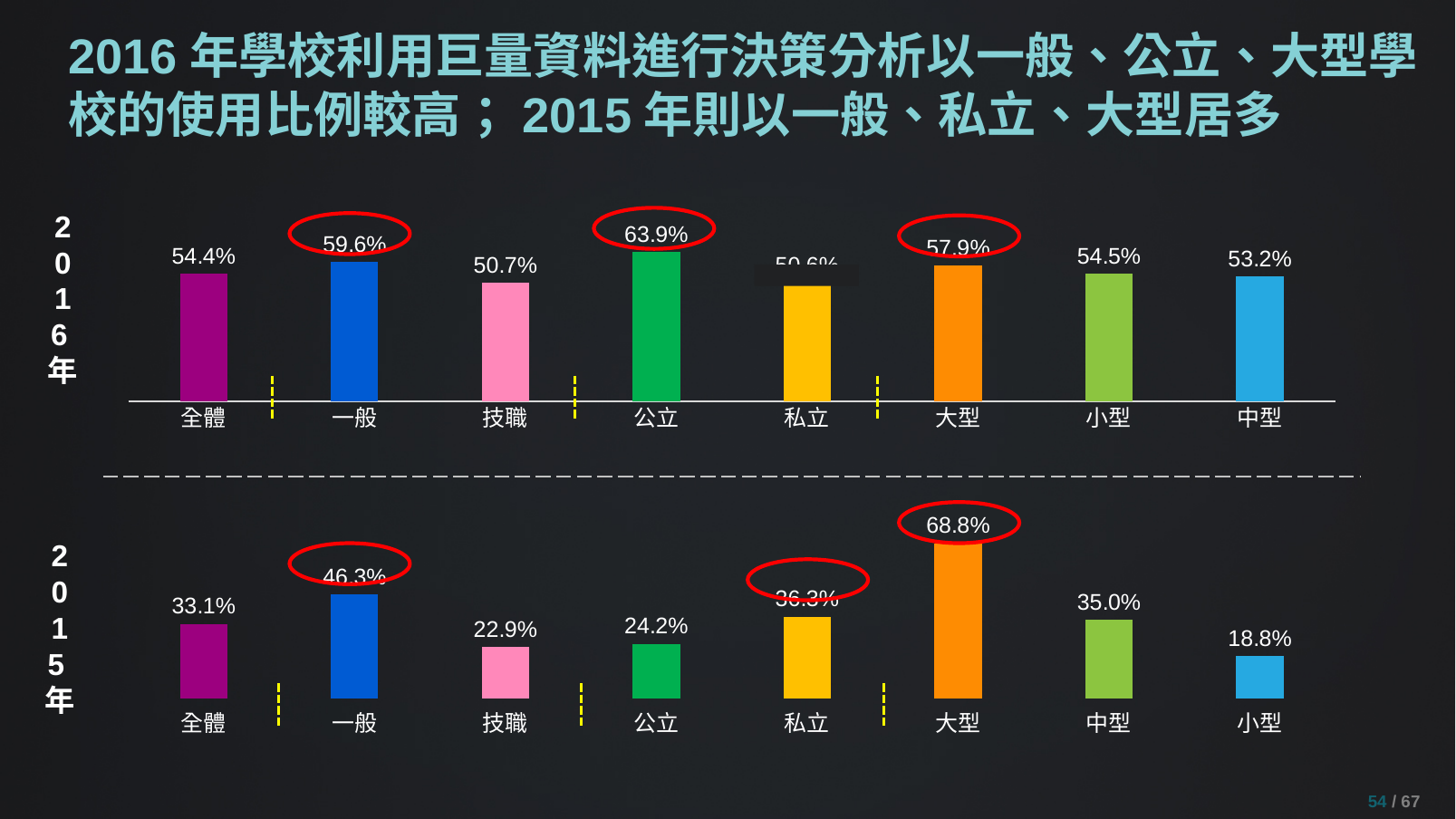

# 2016年學校利用巨量資料進行決策分析以一般、公立、大型學校的使用比例較高；2015年則以一般、私立、大型居多

### Chart

| Category | 數列 1 |
|---|---|
| 全體 | 0.544 |
| 一般 | 0.596153846153846 |
| 技職 | 0.506849315068493 |
| 公立 | 0.638888888888889 |
| 私立 | 0.50561797752809 |
| 大型 | 0.578947368421053 |
| 小型 | 0.545454545454545 |
| 中型 | 0.532258064516129 |
2016年

### Chart

| Category | 是 |
|---|---|
| 全體 | 0.330645161290323 |
| 一般 | 0.462962962962963 |
| 技職 | 0.228571428571429 |
| 公立 | 0.242424242424242 |
| 私立 | 0.362637362637363 |
| 大型 | 0.6875 |
| 中型 | 0.35 |
| 小型 | 0.1875 |
2015年